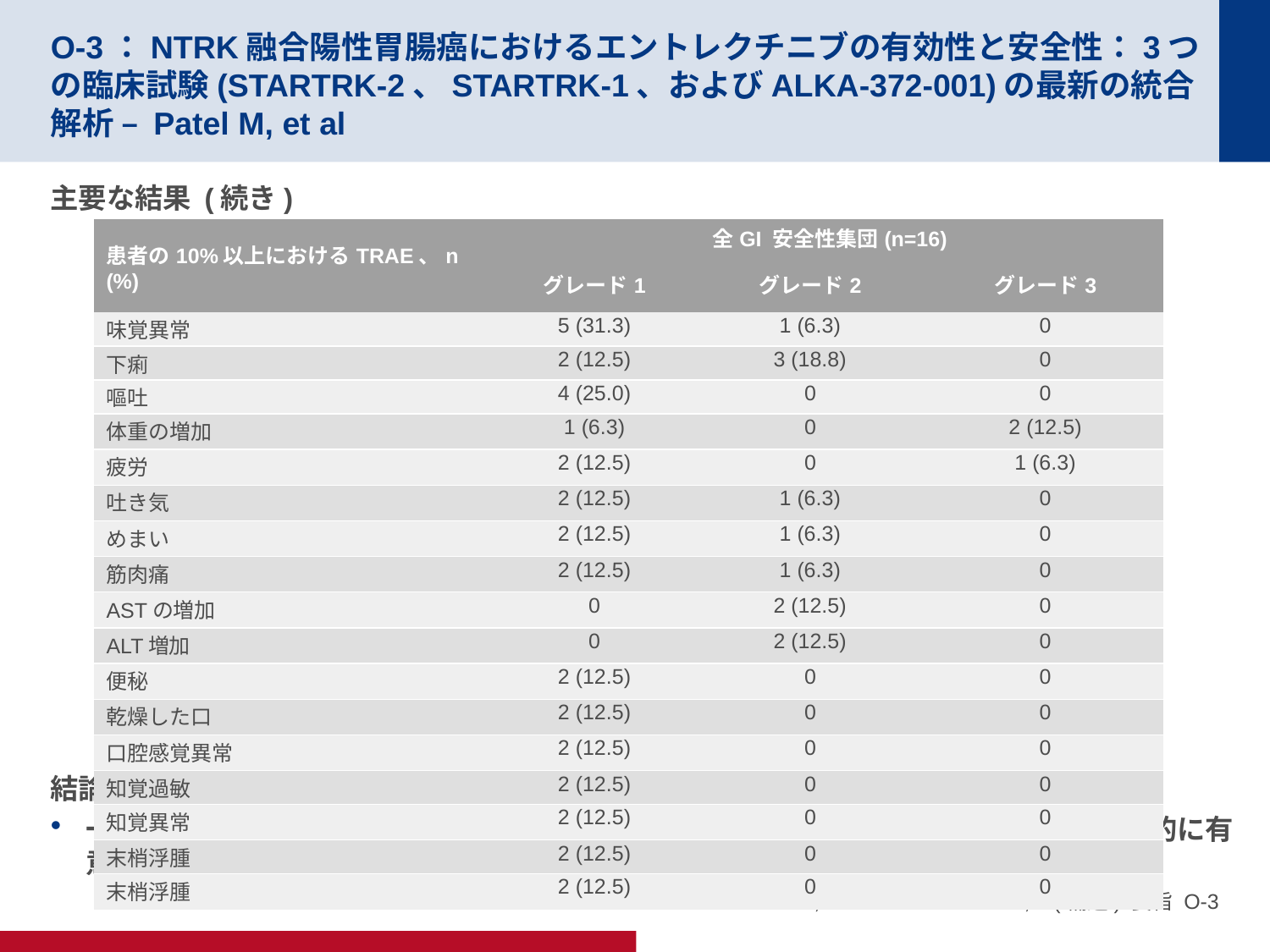

# O-3：NTRK融合陽性胃腸癌におけるエントレクチニブの有効性と安全性：3つの臨床試験(STARTRK-2、STARTRK-1、およびALKA-372-001)の最新の統合解析 – Patel M, et al
主要な結果 (続き)
結論
一連のNTRK融合陽性GI癌の患者の場合、エヌトレクチニブを使用した治療は臨床的に有意な奏効を示し、全般的に忍容性が良好であった
| 患者の10%以上におけるTRAE、n (%) | 全GI 安全性集団(n=16) |  |  |
| --- | --- | --- | --- |
|  | グレード1 | グレード2 | グレード3 |
| 味覚異常 | 5 (31.3) | 1 (6.3) | 0 |
| 下痢 | 2 (12.5) | 3 (18.8) | 0 |
| 嘔吐 | 4 (25.0) | 0 | 0 |
| 体重の増加 | 1 (6.3) | 0 | 2 (12.5) |
| 疲労 | 2 (12.5) | 0 | 1 (6.3) |
| 吐き気 | 2 (12.5) | 1 (6.3) | 0 |
| めまい | 2 (12.5) | 1 (6.3) | 0 |
| 筋肉痛 | 2 (12.5) | 1 (6.3) | 0 |
| ASTの増加 | 0 | 2 (12.5) | 0 |
| ALT増加 | 0 | 2 (12.5) | 0 |
| 便秘 | 2 (12.5) | 0 | 0 |
| 乾燥した口 | 2 (12.5) | 0 | 0 |
| 口腔感覚異常 | 2 (12.5) | 0 | 0 |
| 知覚過敏 | 2 (12.5) | 0 | 0 |
| 知覚異常 | 2 (12.5) | 0 | 0 |
| 末梢浮腫 | 2 (12.5) | 0 | 0 |
| 末梢浮腫 | 2 (12.5) | 0 | 0 |
Patel M, et al.Ann Oncol 2020;31(補遺):要旨 O-3